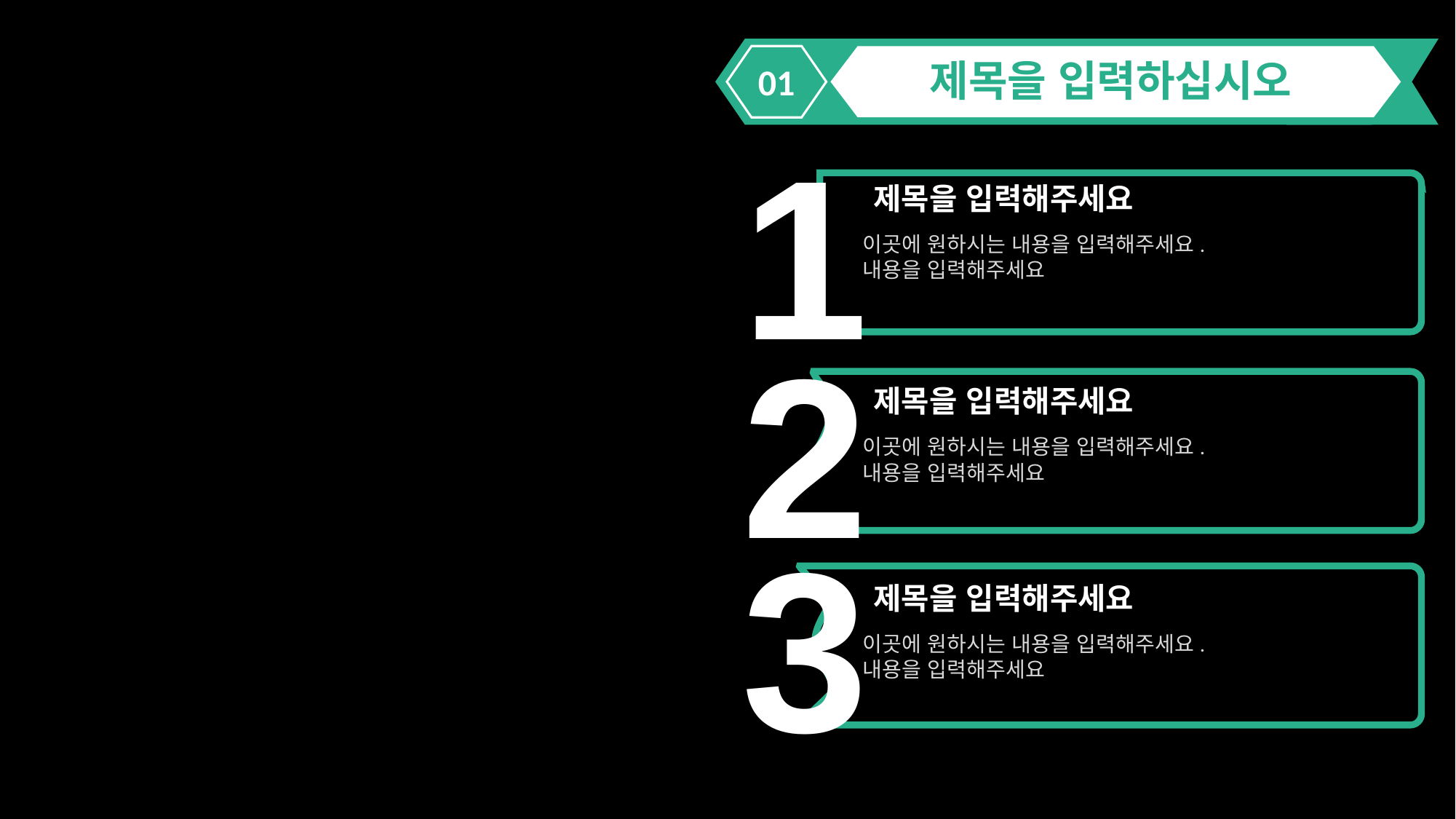

제목을 입력하십시오
01
1

제목을 입력해주세요
이곳에 원하시는 내용을 입력해주세요.
내용을 입력해주세요

2

제목을 입력해주세요
이곳에 원하시는 내용을 입력해주세요.
내용을 입력해주세요

3
제목을 입력해주세요
이곳에 원하시는 내용을 입력해주세요.
내용을 입력해주세요